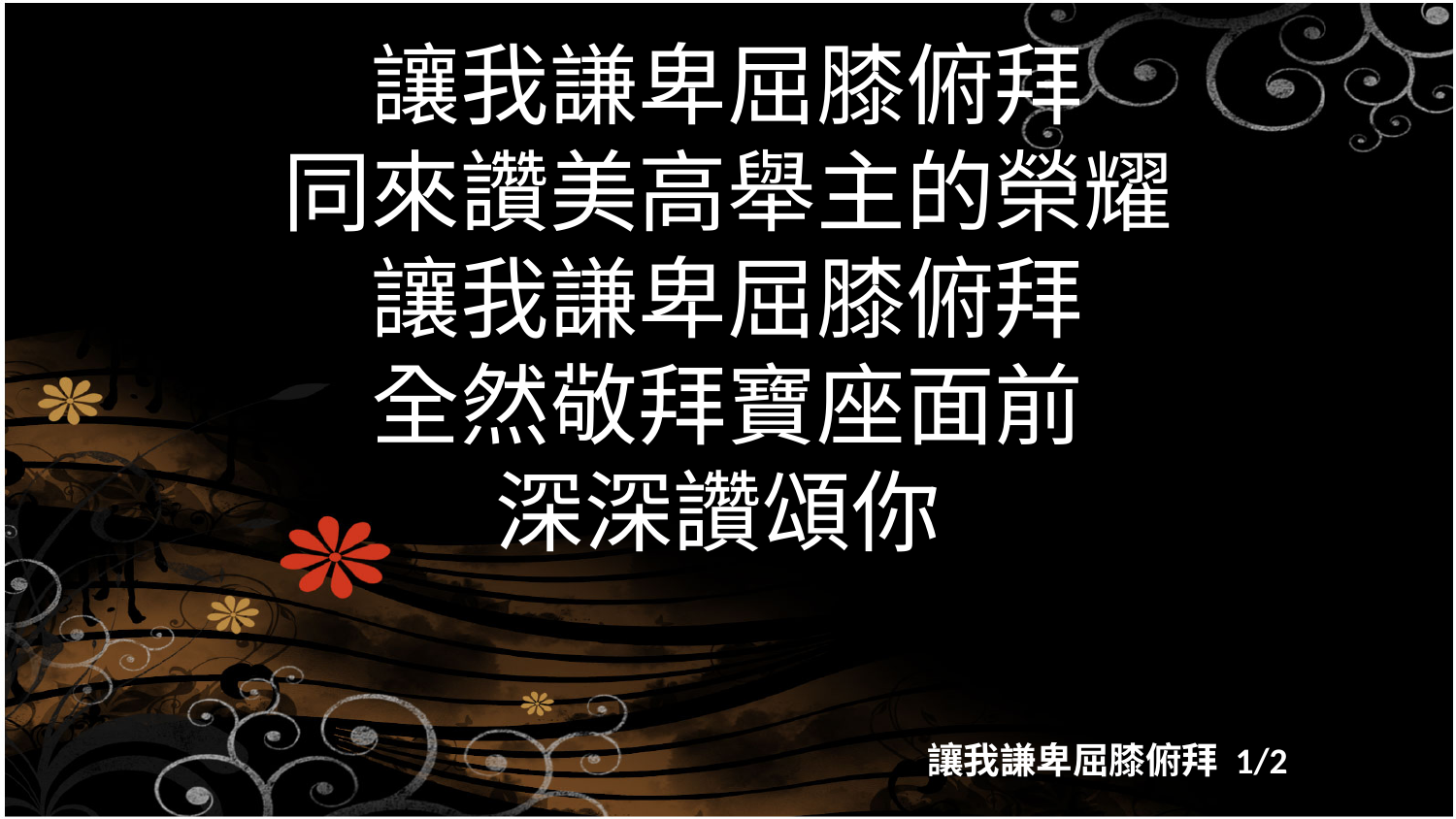

讓我謙卑屈膝俯拜
同來讚美高舉主的榮耀
讓我謙卑屈膝俯拜
全然敬拜寶座面前
深深讚頌你
讓我謙卑屈膝俯拜 1/2